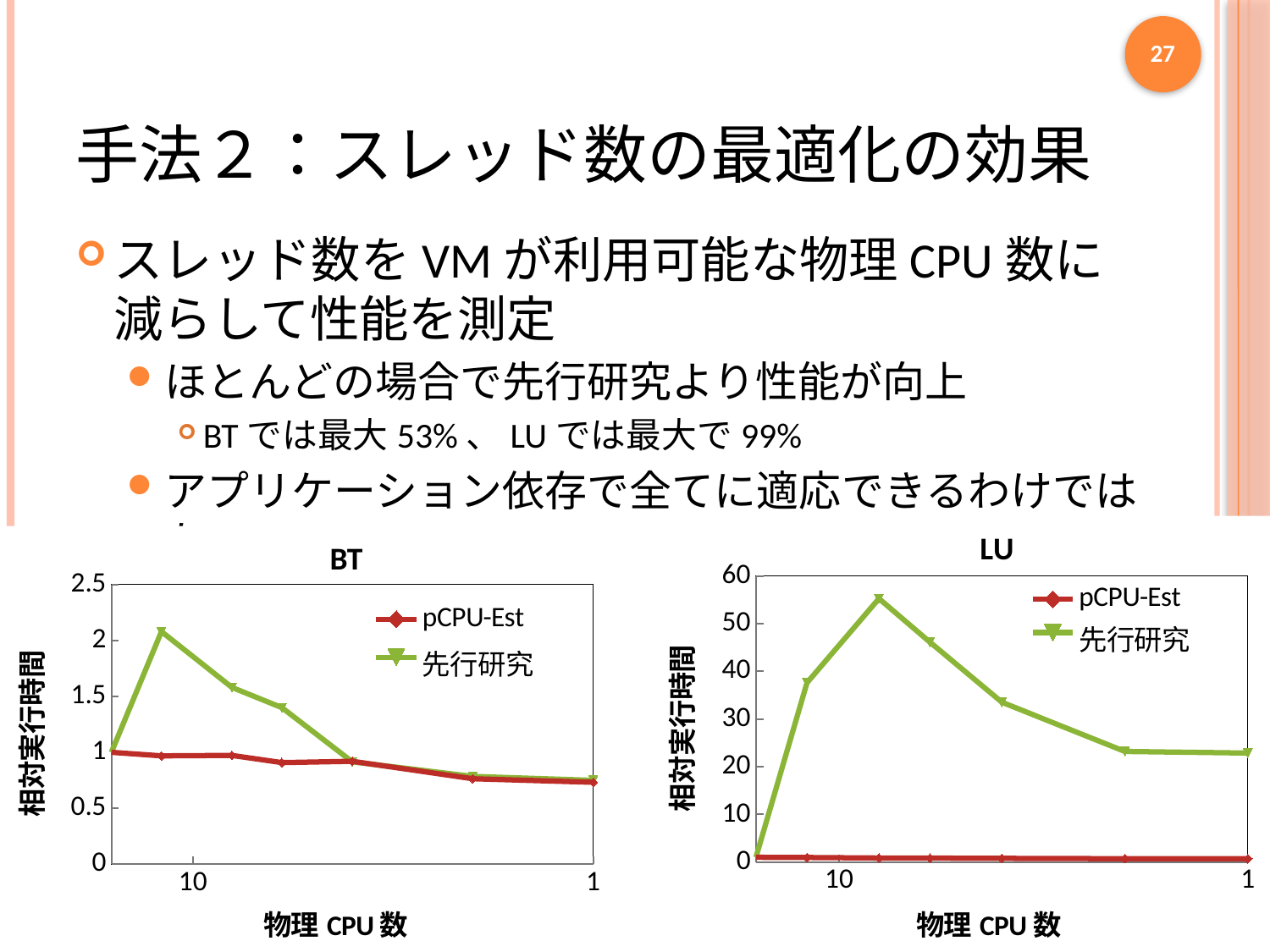

27
# 手法２：スレッド数の最適化の効果
スレッド数をVMが利用可能な物理CPU数に減らして性能を測定
ほとんどの場合で先行研究より性能が向上
BTでは最大53%、LUでは最大で99%
アプリケーション依存で全てに適応できるわけではない

### Chart: LU

| Category |  |  |
|---|---|---|

### Chart: BT

| Category |  |  |
|---|---|---|